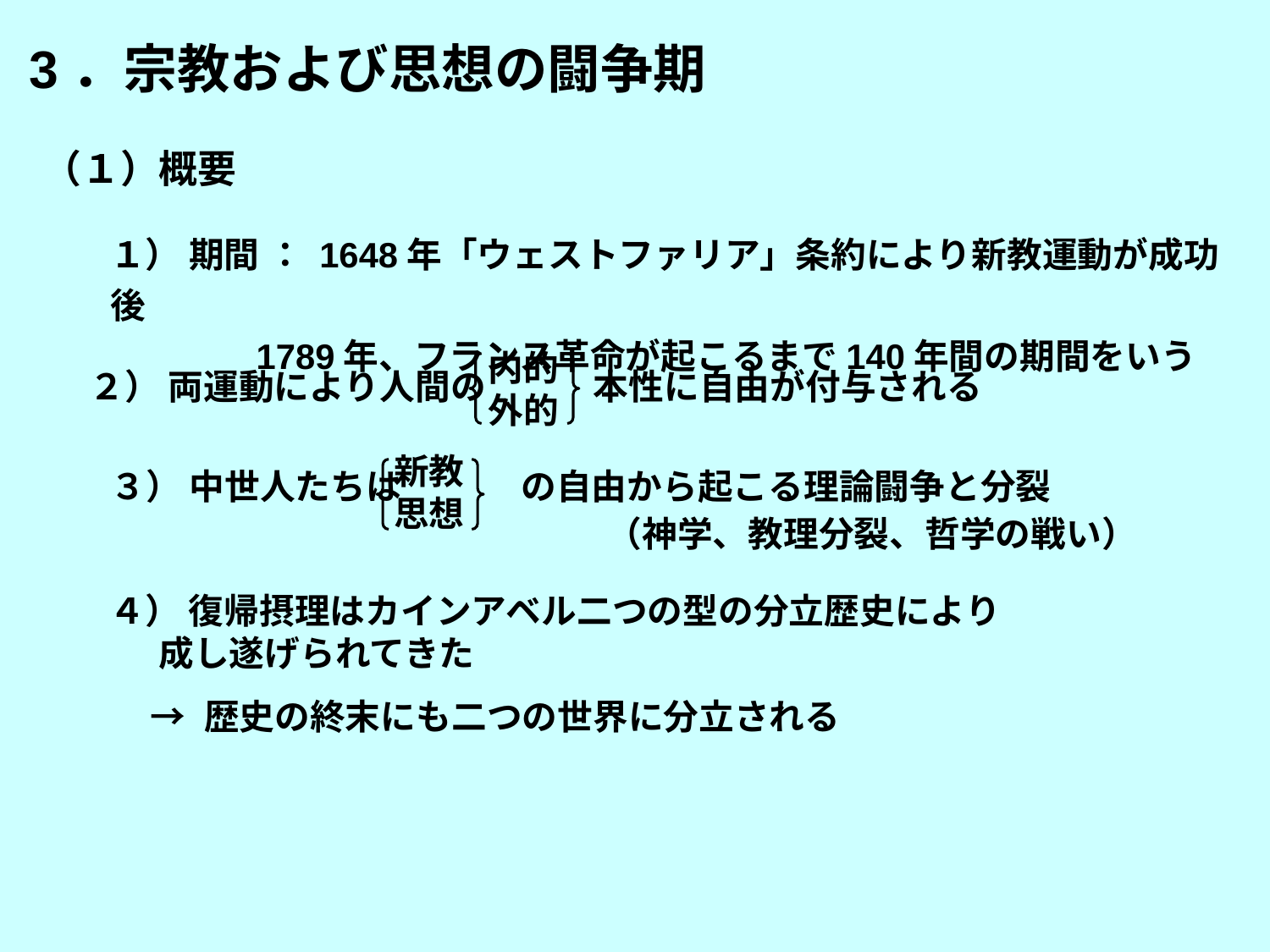

3．宗教および思想の闘争期
（１）概要
１） 期間 ： 1648年「ウェストファリア」条約により新教運動が成功後
               1789年、フランス革命が起こるまで140年間の期間をいう
内的
外的

２） 両運動により人間の           本性に自由が付与される
新教
思想
３） 中世人たちは            の自由から起こる理論闘争と分裂

（神学、教理分裂、哲学の戦い）
４） 復帰摂理はカインアベル二つの型の分立歴史により
     成し遂げられてきた
     → 歴史の終末にも二つの世界に分立される